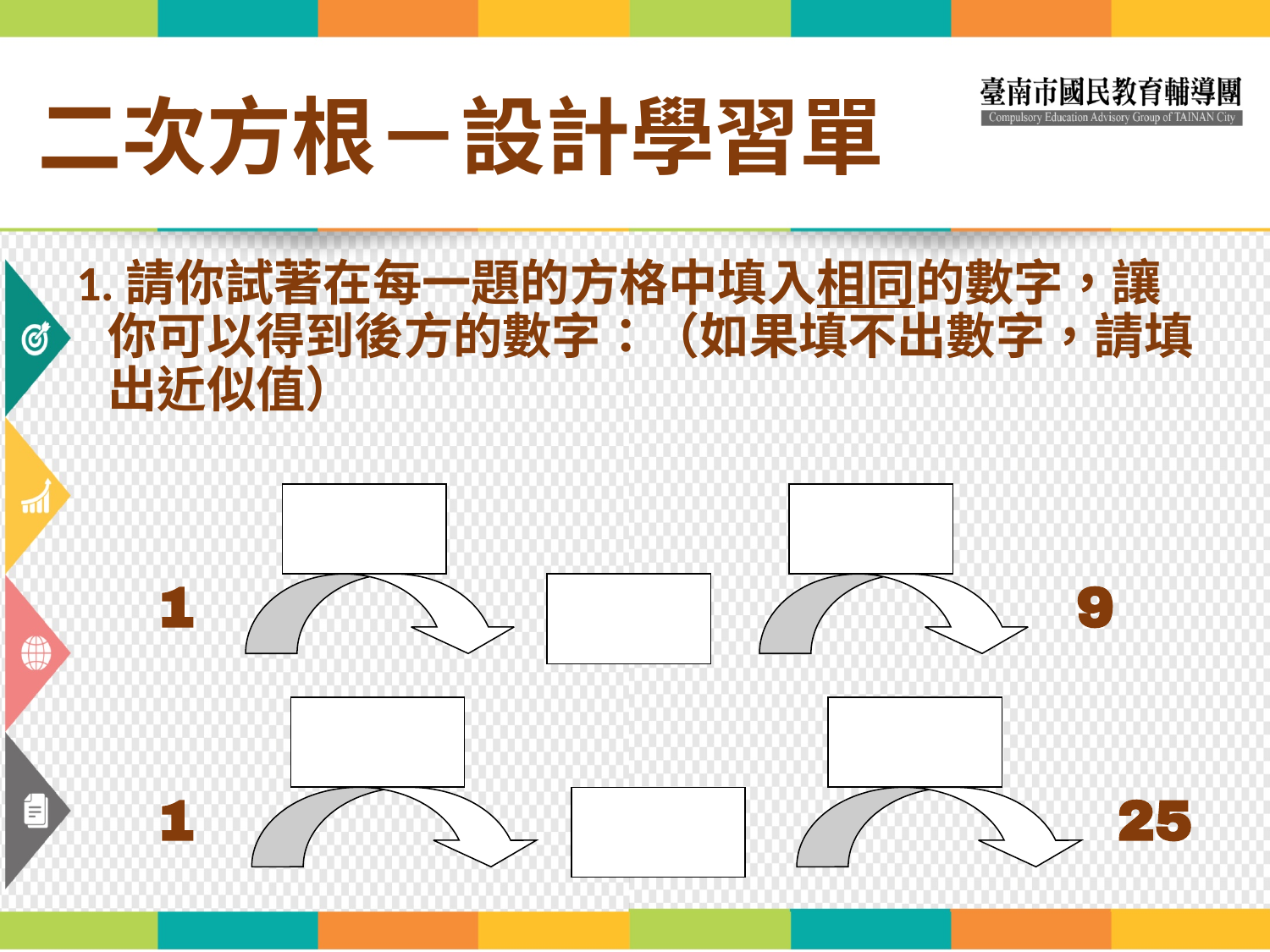

# 二次方根－設計學習單
1.請你試著在每一題的方格中填入相同的數字，讓你可以得到後方的數字：（如果填不出數字，請填出近似值）

1
9

1
25